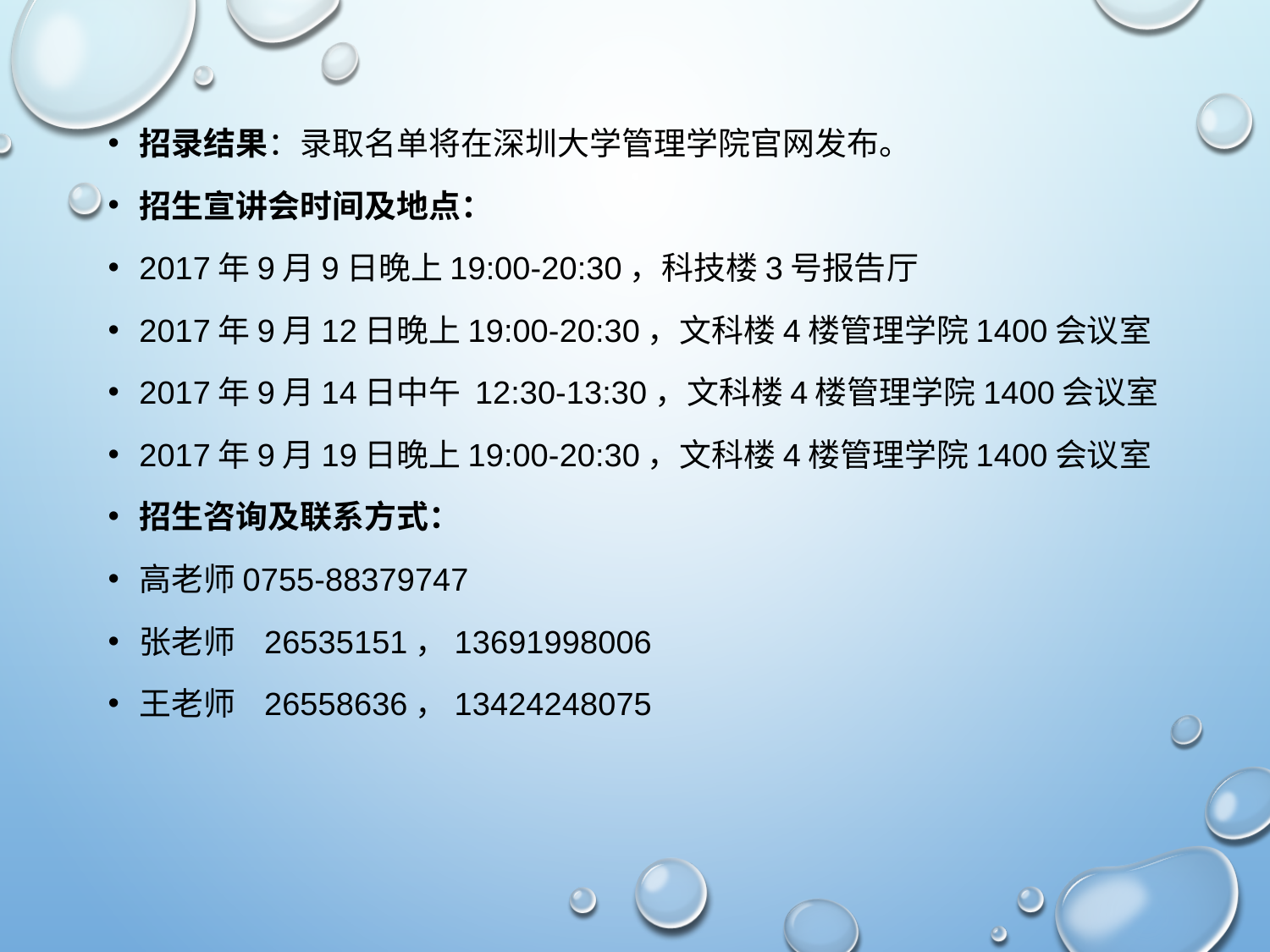

招录结果：录取名单将在深圳大学管理学院官网发布。
招生宣讲会时间及地点：
2017年9月9日晚上19:00-20:30，科技楼3号报告厅
2017年9月12日晚上19:00-20:30，文科楼4楼管理学院1400会议室
2017年9月14日中午 12:30-13:30，文科楼4楼管理学院1400会议室
2017年9月19日晚上19:00-20:30，文科楼4楼管理学院1400会议室
招生咨询及联系方式：
高老师0755-88379747
张老师   26535151，13691998006
王老师   26558636，13424248075